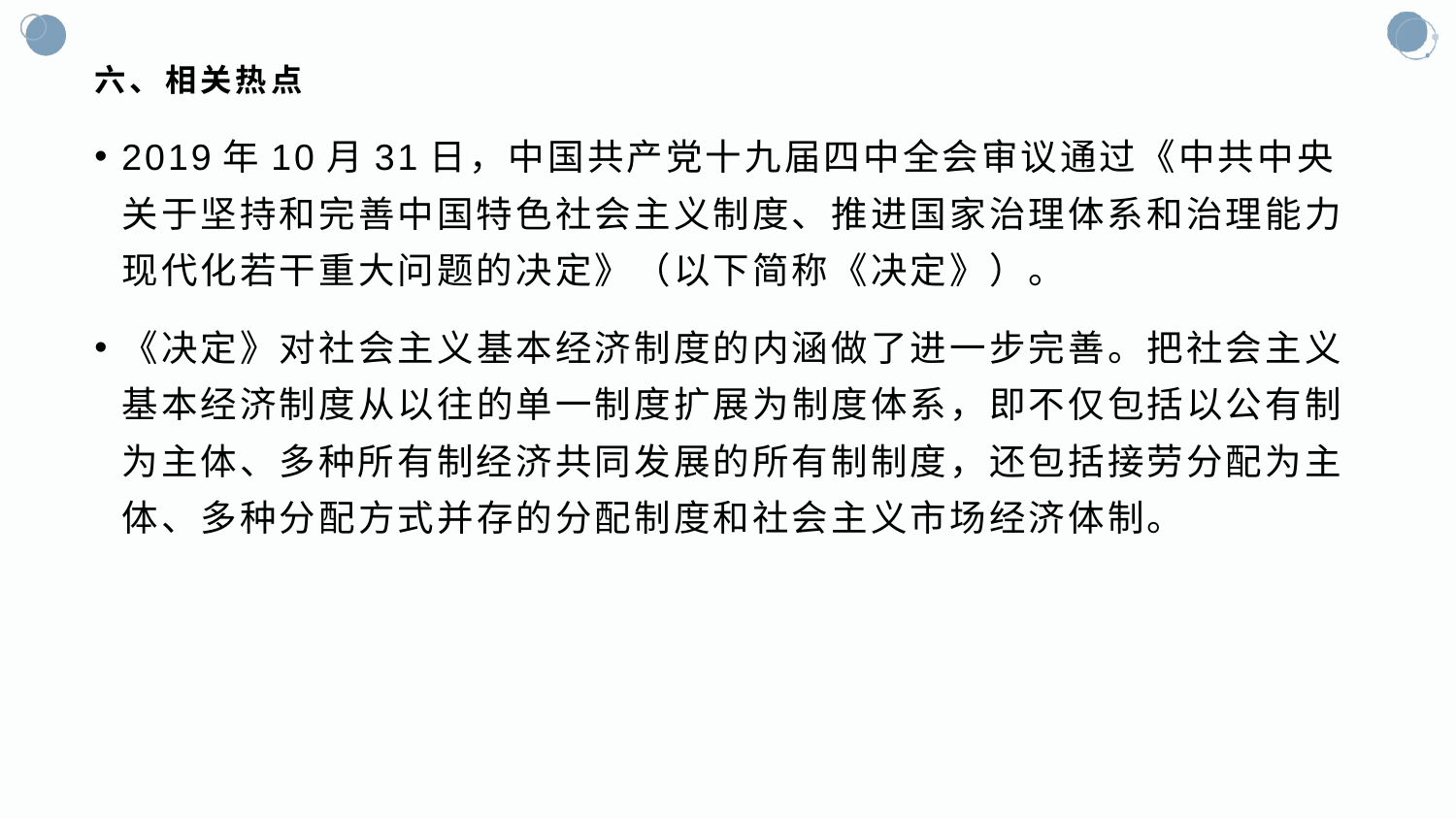

# 六、相关热点
2019年10月31日，中国共产党十九届四中全会审议通过《中共中央关于坚持和完善中国特色社会主义制度、推进国家治理体系和治理能力现代化若干重大问题的决定》（以下简称《决定》）。
《决定》对社会主义基本经济制度的内涵做了进一步完善。把社会主义基本经济制度从以往的单一制度扩展为制度体系，即不仅包括以公有制为主体、多种所有制经济共同发展的所有制制度，还包括接劳分配为主体、多种分配方式并存的分配制度和社会主义市场经济体制。